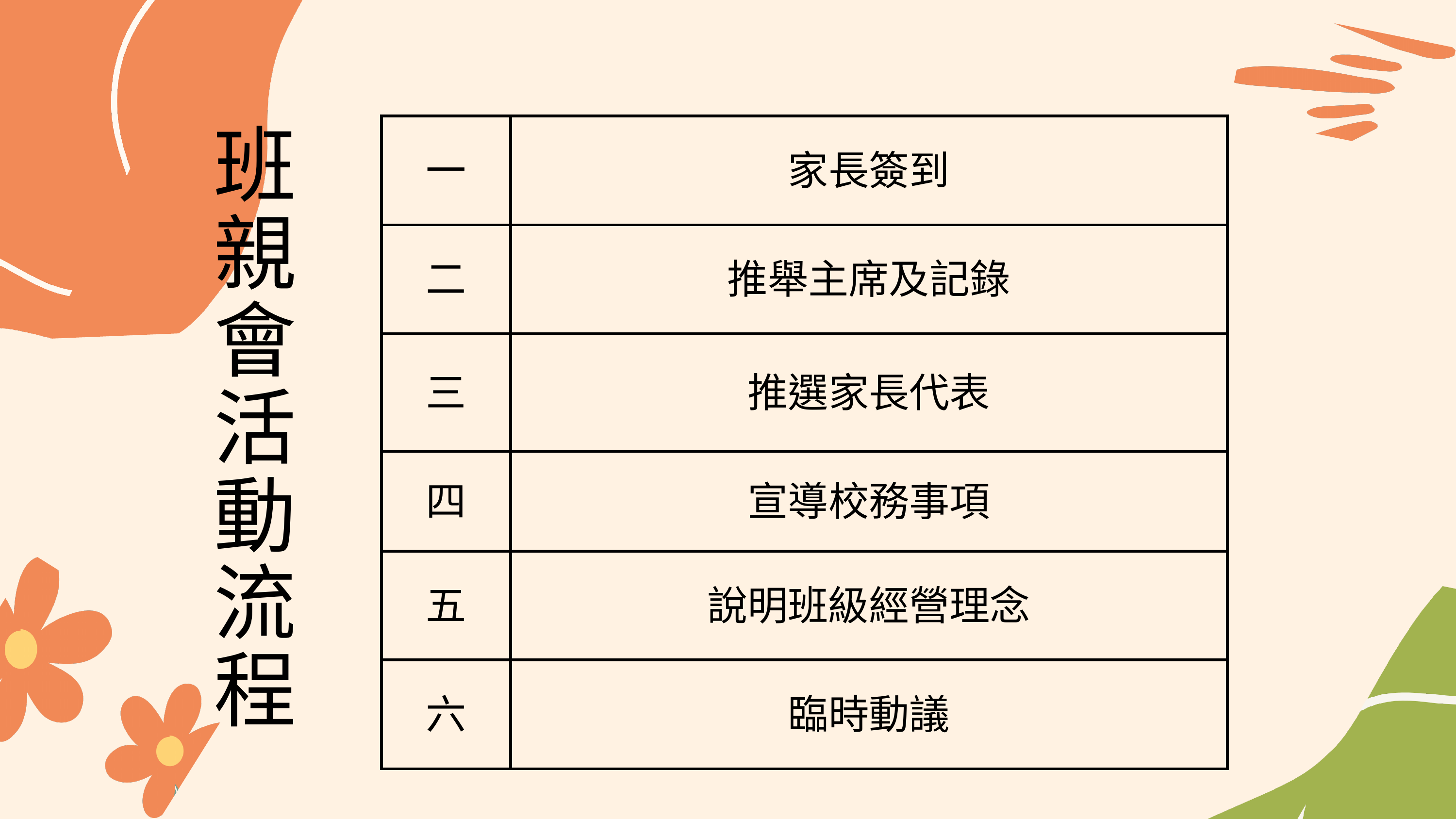

| 一 | 家長簽到 |
| --- | --- |
| 二 | 推舉主席及記錄 |
| 三 | 推選家長代表 |
| 四 | 宣導校務事項 |
| 五 | 說明班級經營理念 |
| 六 | 臨時動議 |
班親會活動流程